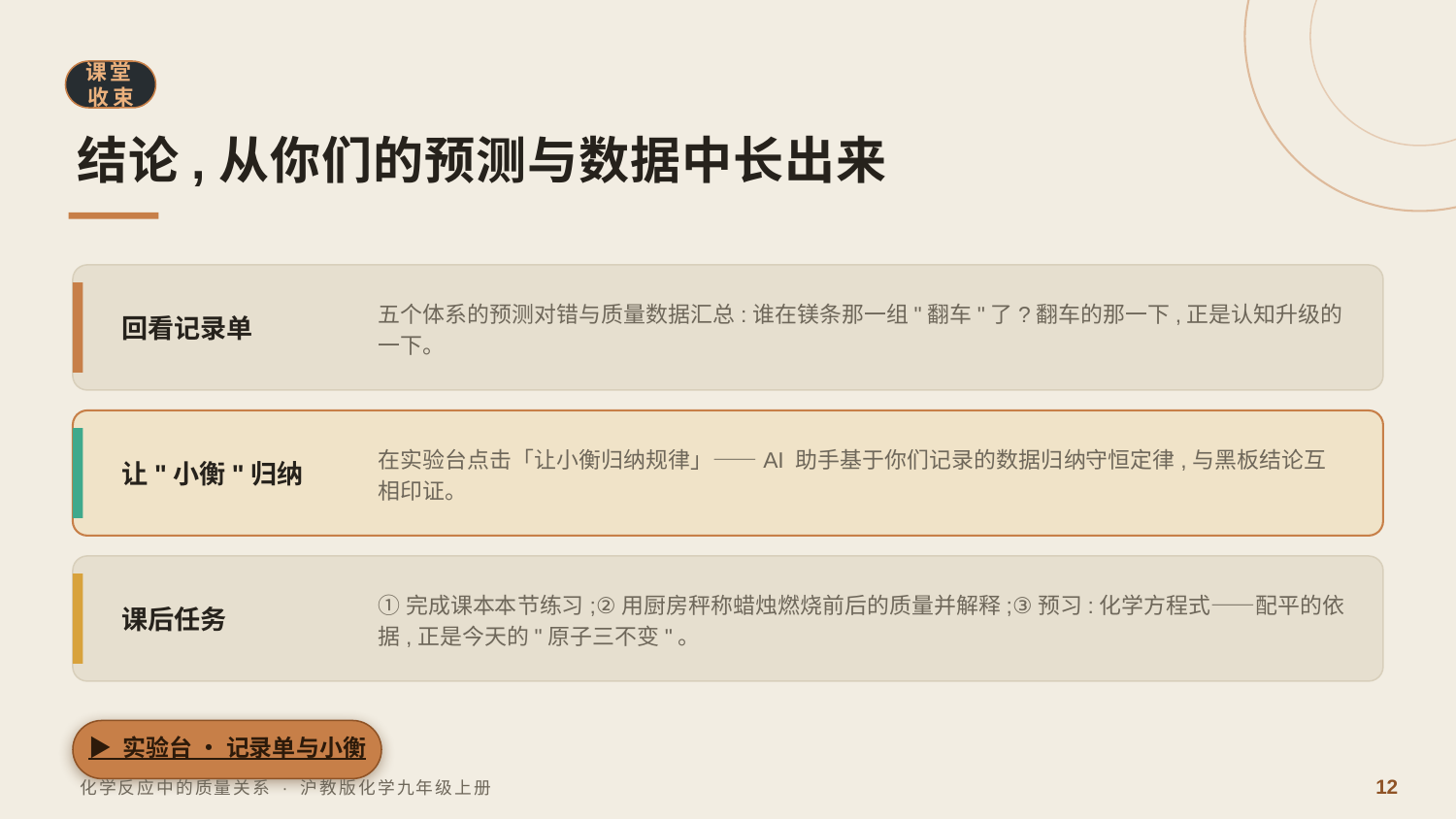

课堂收束

结论,从你们的预测与数据中长出来

五个体系的预测对错与质量数据汇总:谁在镁条那一组"翻车"了?翻车的那一下,正是认知升级的一下。
回看记录单

在实验台点击「让小衡归纳规律」——AI 助手基于你们记录的数据归纳守恒定律,与黑板结论互相印证。
让"小衡"归纳

①完成课本本节练习;②用厨房秤称蜡烛燃烧前后的质量并解释;③预习:化学方程式——配平的依据,正是今天的"原子三不变"。
课后任务

▶  实验台 · 记录单与小衡

12
化学反应中的质量关系 · 沪教版化学九年级上册